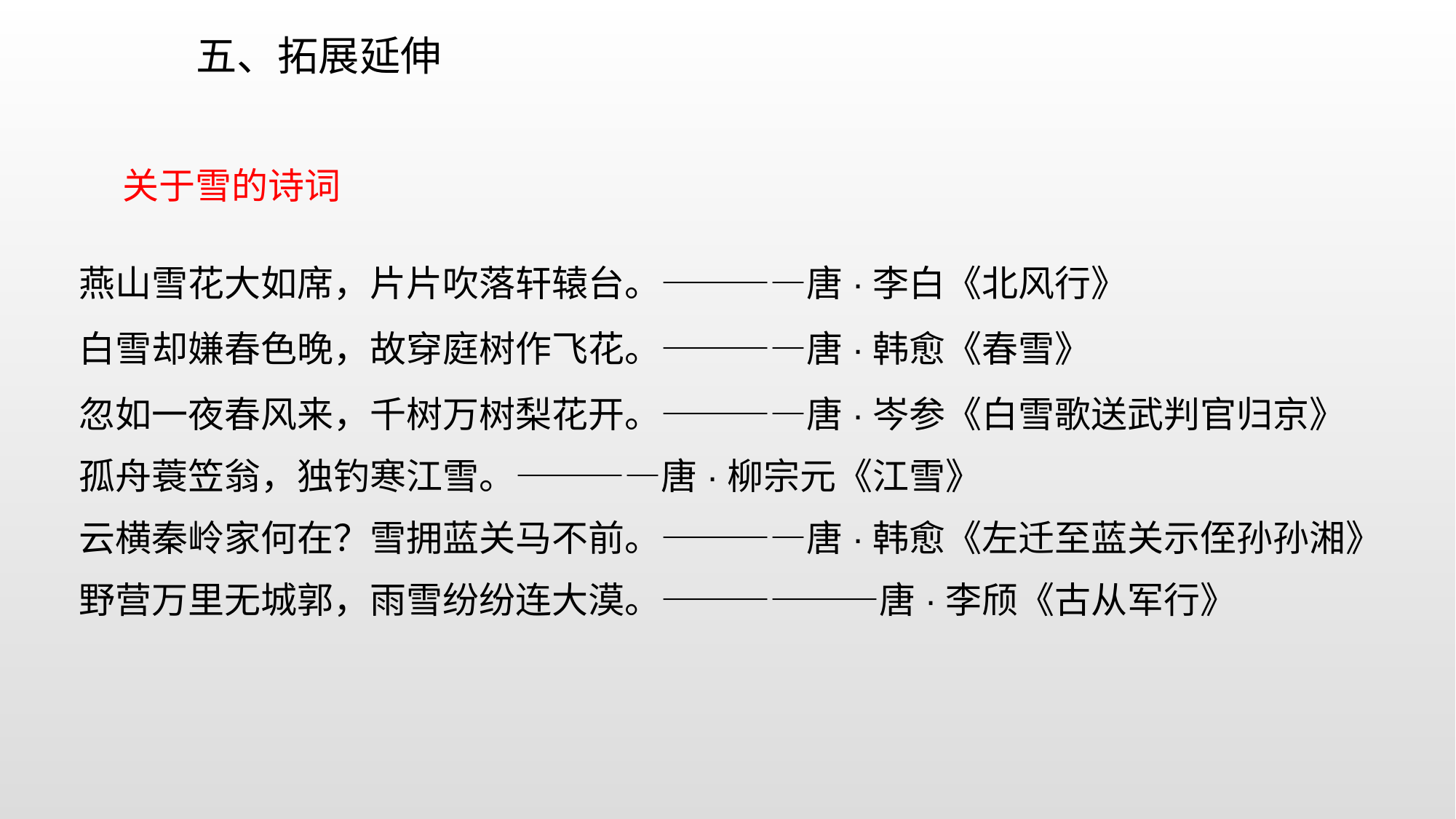

五、拓展延伸

关于雪的诗词
燕山雪花大如席，片片吹落轩辕台。————唐·李白《北风行》
白雪却嫌春色晚，故穿庭树作飞花。————唐·韩愈《春雪》
忽如一夜春风来，千树万树梨花开。————唐·岑参《白雪歌送武判官归京》
孤舟蓑笠翁，独钓寒江雪。————唐·柳宗元《江雪》
云横秦岭家何在？雪拥蓝关马不前。————唐·韩愈《左迁至蓝关示侄孙孙湘》
野营万里无城郭，雨雪纷纷连大漠。——————唐·李颀《古从军行》